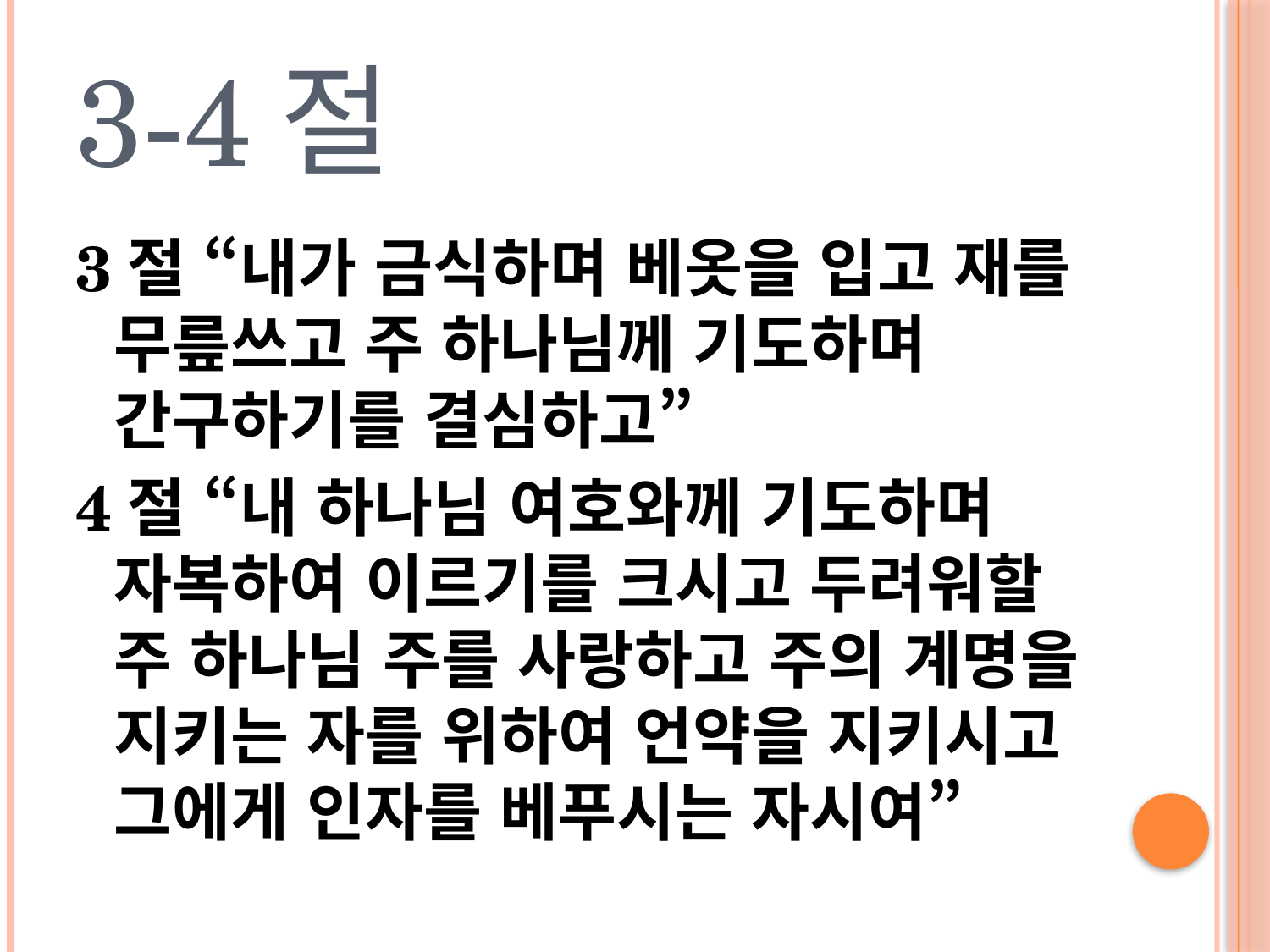

# 3-4절
3절 “내가 금식하며 베옷을 입고 재를 무릎쓰고 주 하나님께 기도하며 간구하기를 결심하고”
4절 “내 하나님 여호와께 기도하며 자복하여 이르기를 크시고 두려워할 주 하나님 주를 사랑하고 주의 계명을 지키는 자를 위하여 언약을 지키시고 그에게 인자를 베푸시는 자시여”